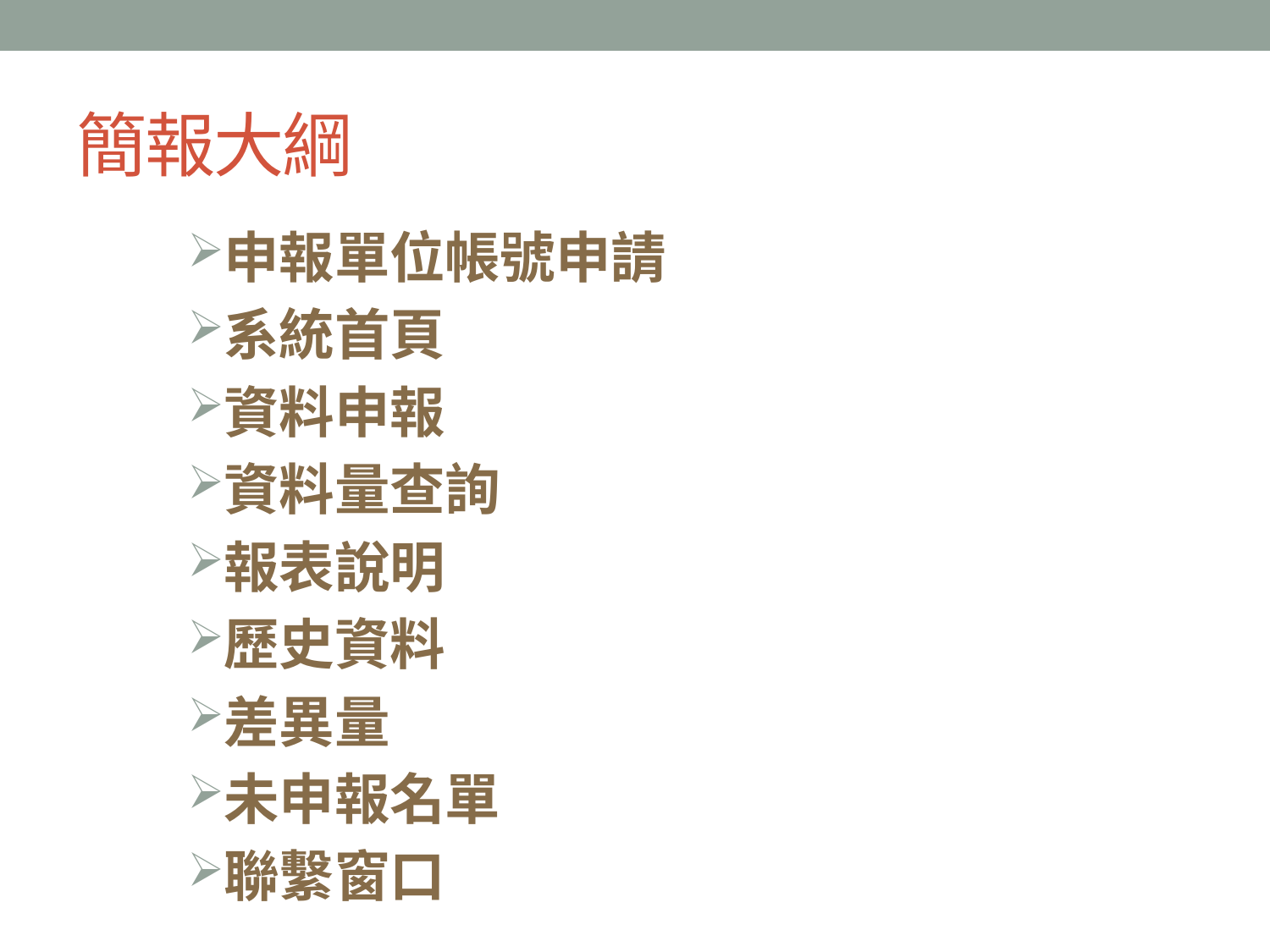

# 簡報大綱
申報單位帳號申請
系統首頁
資料申報
資料量查詢
報表說明
歷史資料
差異量
未申報名單
聯繫窗口